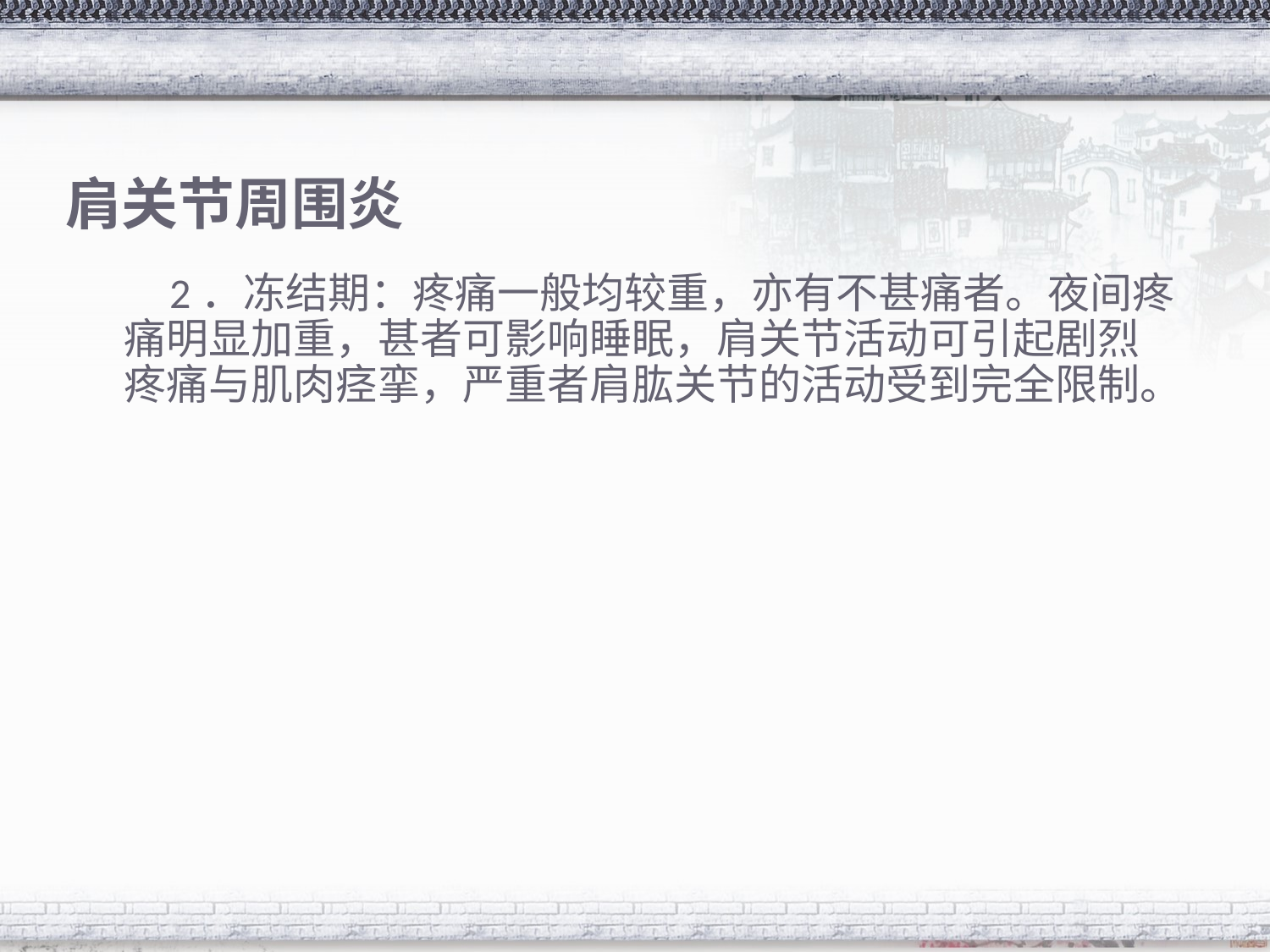

# 肩关节周围炎
          2．冻结期：疼痛一般均较重，亦有不甚痛者。夜间疼痛明显加重，甚者可影响睡眠，肩关节活动可引起剧烈疼痛与肌肉痉挛，严重者肩肱关节的活动受到完全限制。